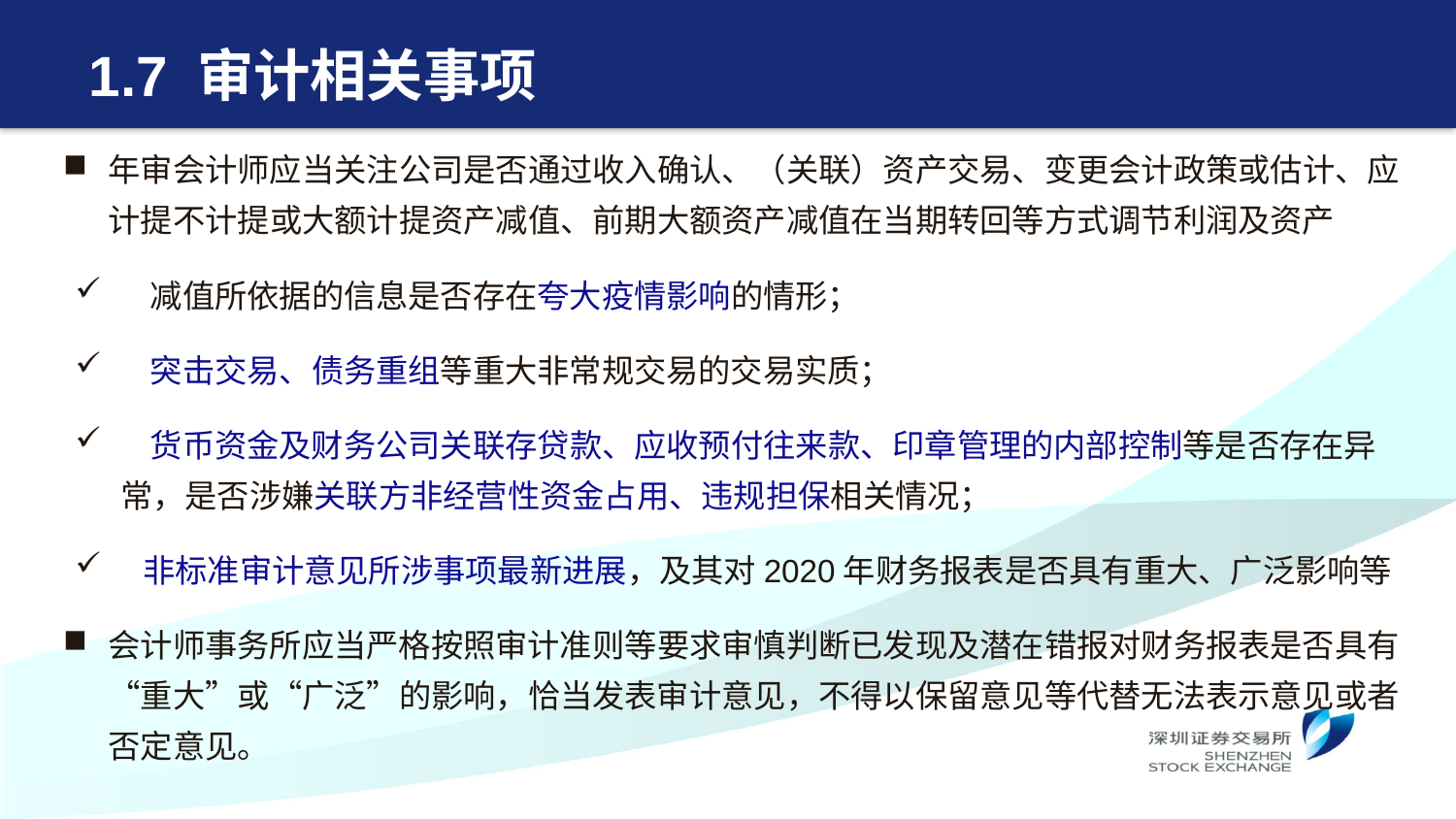

# 1.7 审计相关事项
年审会计师应当关注公司是否通过收入确认、（关联）资产交易、变更会计政策或估计、应计提不计提或大额计提资产减值、前期大额资产减值在当期转回等方式调节利润及资产
   减值所依据的信息是否存在夸大疫情影响的情形；
   突击交易、债务重组等重大非常规交易的交易实质；
   货币资金及财务公司关联存贷款、应收预付往来款、印章管理的内部控制等是否存在异常，是否涉嫌关联方非经营性资金占用、违规担保相关情况；
  非标准审计意见所涉事项最新进展，及其对2020年财务报表是否具有重大、广泛影响等
会计师事务所应当严格按照审计准则等要求审慎判断已发现及潜在错报对财务报表是否具有“重大”或“广泛”的影响，恰当发表审计意见，不得以保留意见等代替无法表示意见或者否定意见。